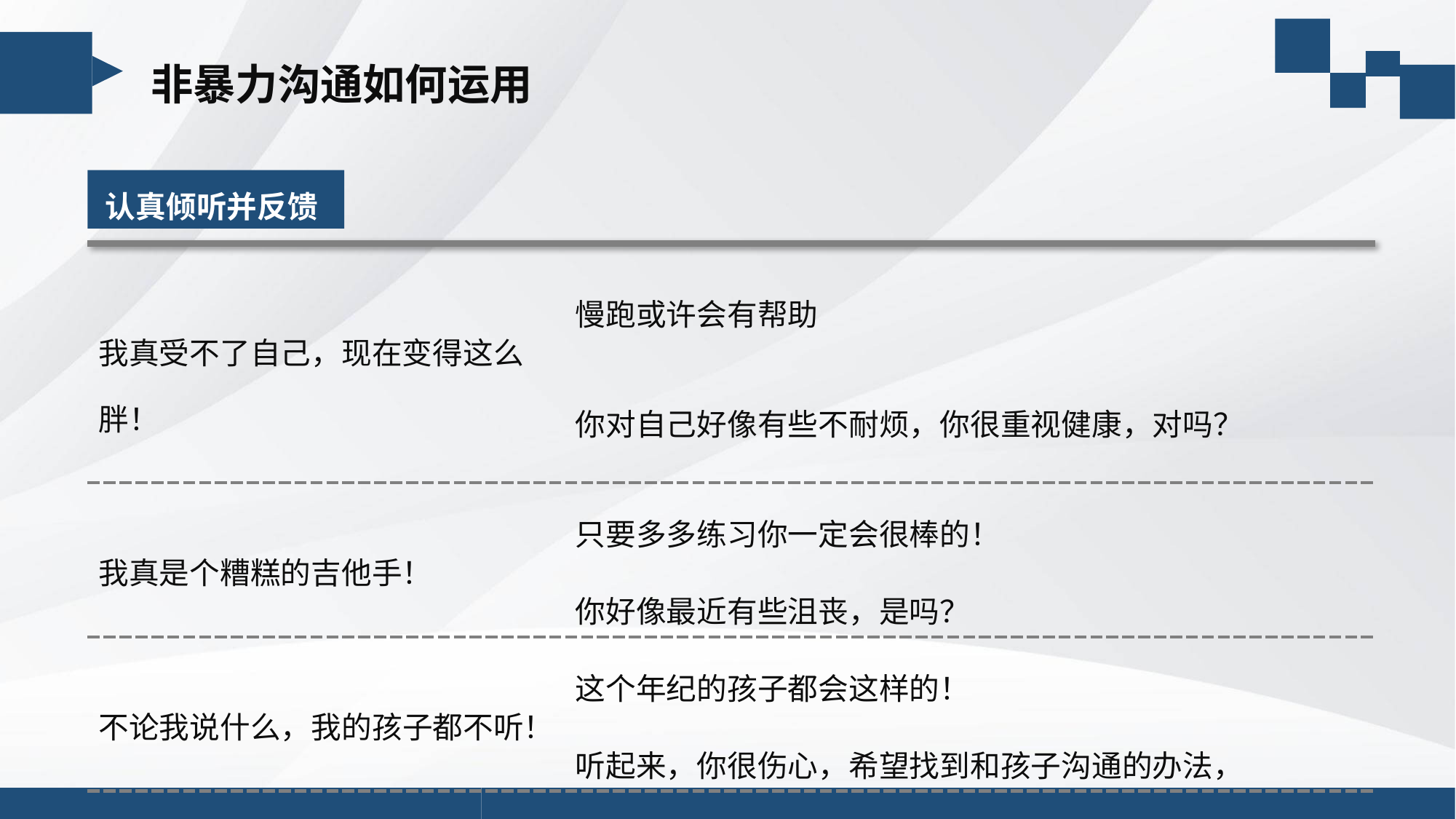

非暴力沟通如何运用
认真倾听并反馈

| 我真受不了自己，现在变得这么胖！ | 慢跑或许会有帮助 |  |
| --- | --- | --- |
|  | 你对自己好像有些不耐烦，你很重视健康，对吗？ |  |
| 我真是个糟糕的吉他手！ | 只要多多练习你一定会很棒的！ |  |
|  | 你好像最近有些沮丧，是吗？ |  |
| 不论我说什么，我的孩子都不听！ | 这个年纪的孩子都会这样的！ |  |
|  | 听起来，你很伤心，希望找到和孩子沟通的办法， |  |
| 你从不好好听我说话！ | 我没有啊~ |  |
|  | 听起来，你很失望，你需要体贴和理解是吗？ |  |